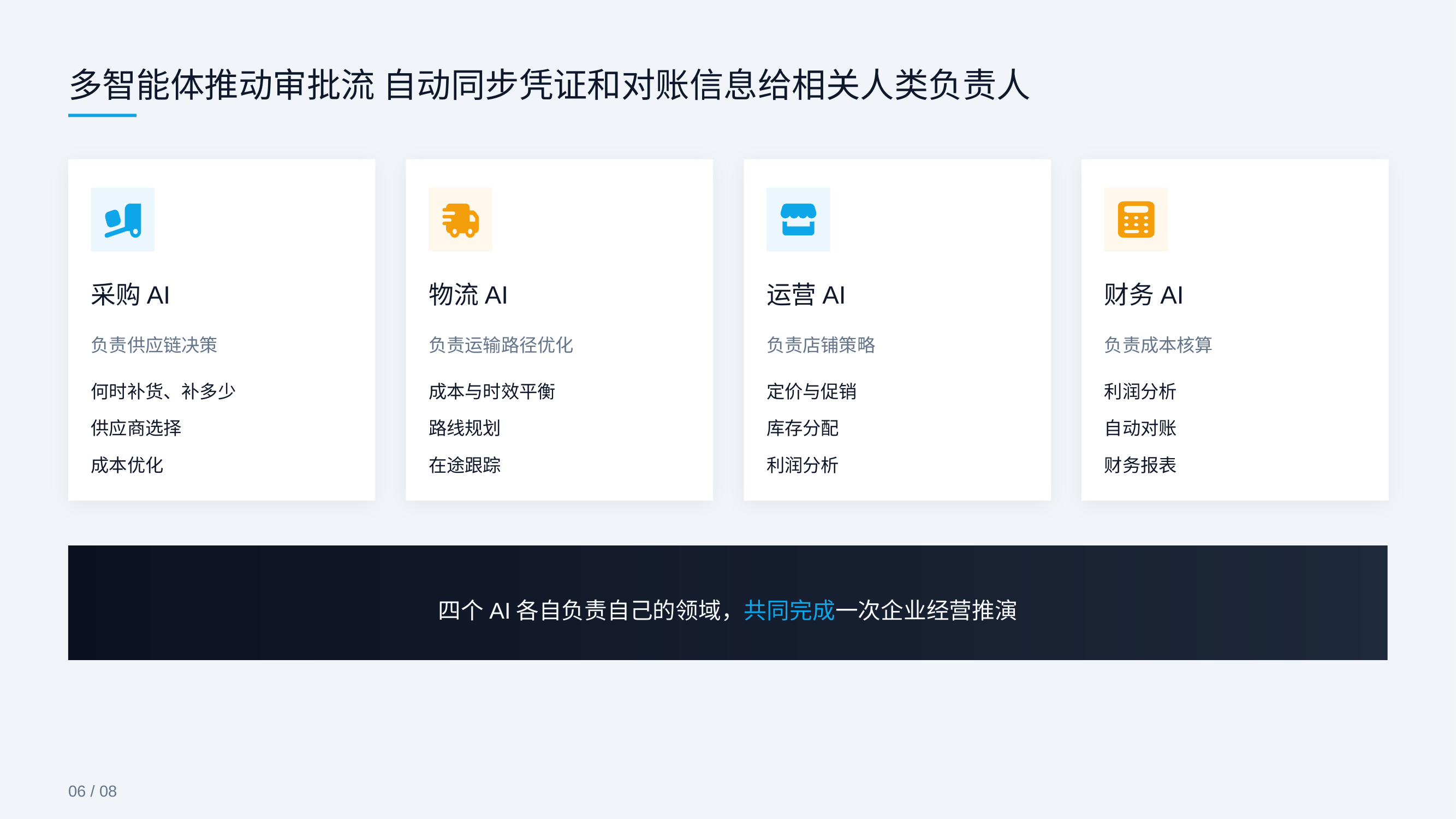

多智能体推动审批流 自动同步凭证和对账信息给相关人类负责人

采购AI
物流AI
运营AI
财务AI
负责供应链决策
何时补货、补多少
供应商选择
成本优化
负责运输路径优化
成本与时效平衡
路线规划
在途跟踪
负责店铺策略
定价与促销
库存分配
利润分析
负责成本核算
利润分析
自动对账
财务报表

四个AI各自负责自己的领域，共同完成一次企业经营推演
06 / 08